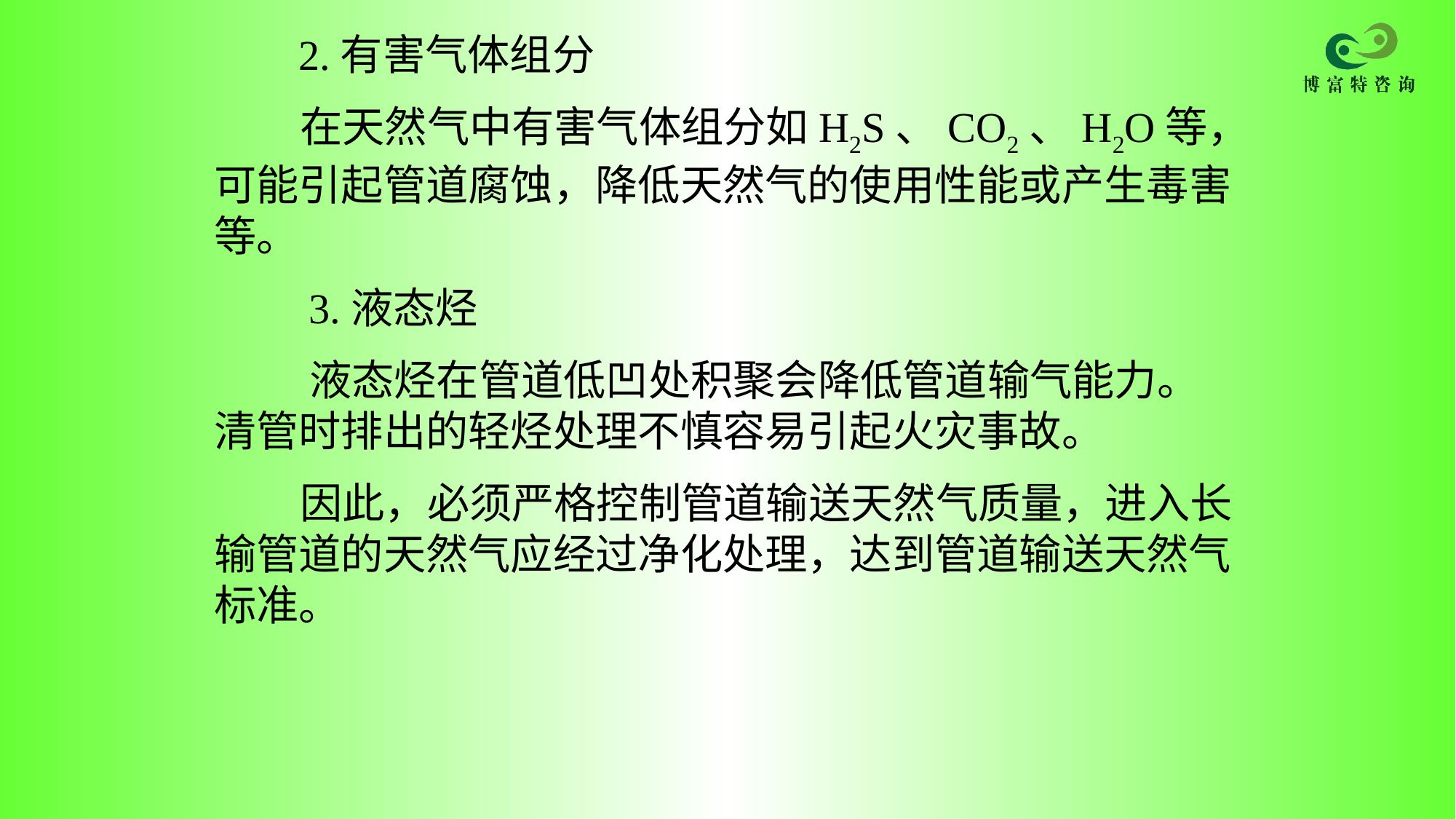

2.有害气体组分
        在天然气中有害气体组分如H2S、CO2、H2O等，可能引起管道腐蚀，降低天然气的使用性能或产生毒害等。
         3.液态烃
         液态烃在管道低凹处积聚会降低管道输气能力。清管时排出的轻烃处理不慎容易引起火灾事故。
        因此，必须严格控制管道输送天然气质量，进入长输管道的天然气应经过净化处理，达到管道输送天然气标准。